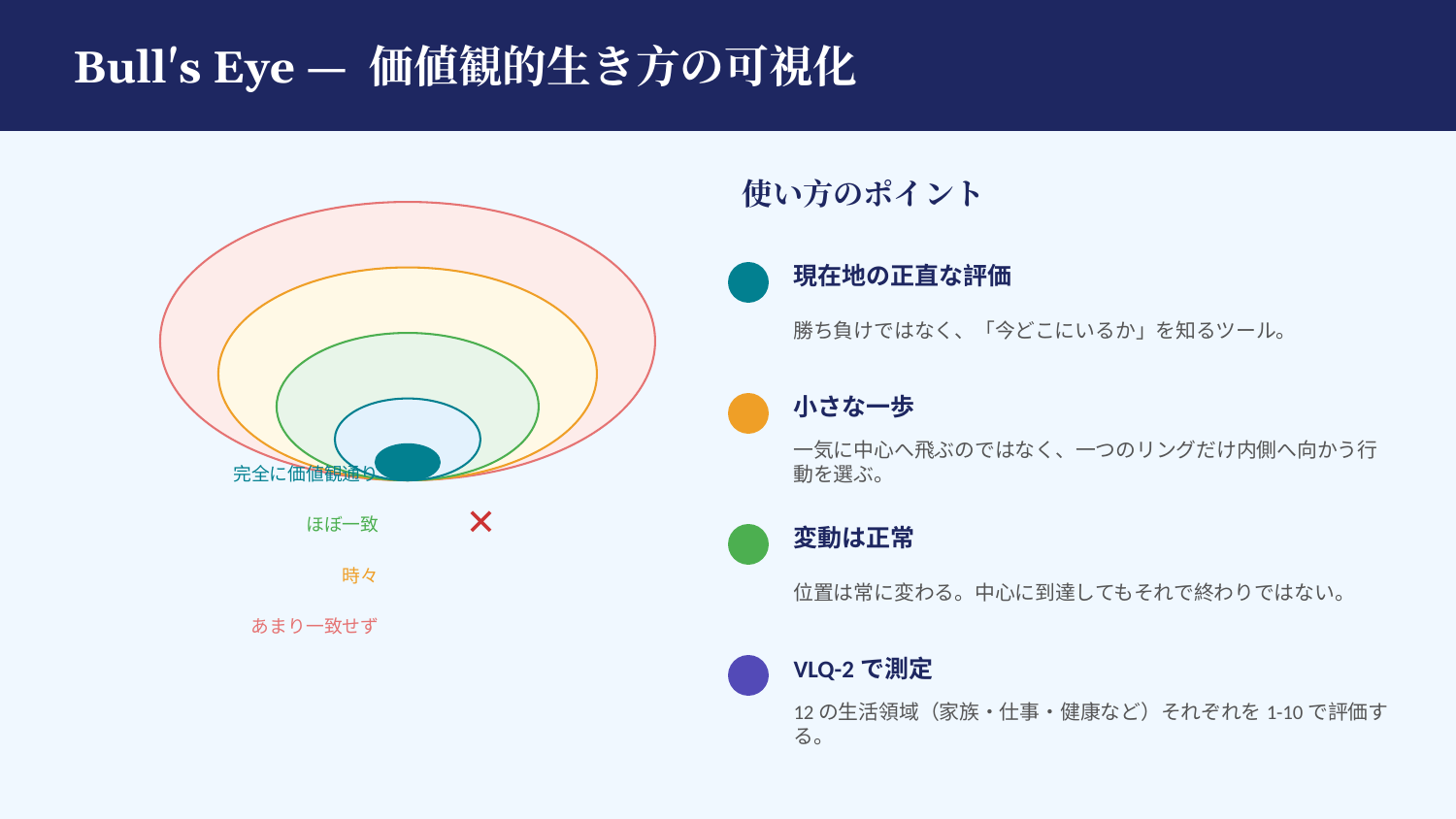

Bull's Eye — 価値観的生き方の可視化
使い方のポイント

現在地の正直な評価

勝ち負けではなく、「今どこにいるか」を知るツール。

小さな一歩

一気に中心へ飛ぶのではなく、一つのリングだけ内側へ向かう行動を選ぶ。
完全に価値観通り

ほぼ一致
✕
変動は正常

時々
位置は常に変わる。中心に到達してもそれで終わりではない。
あまり一致せず
VLQ-2で測定

12の生活領域（家族・仕事・健康など）それぞれを1-10で評価する。